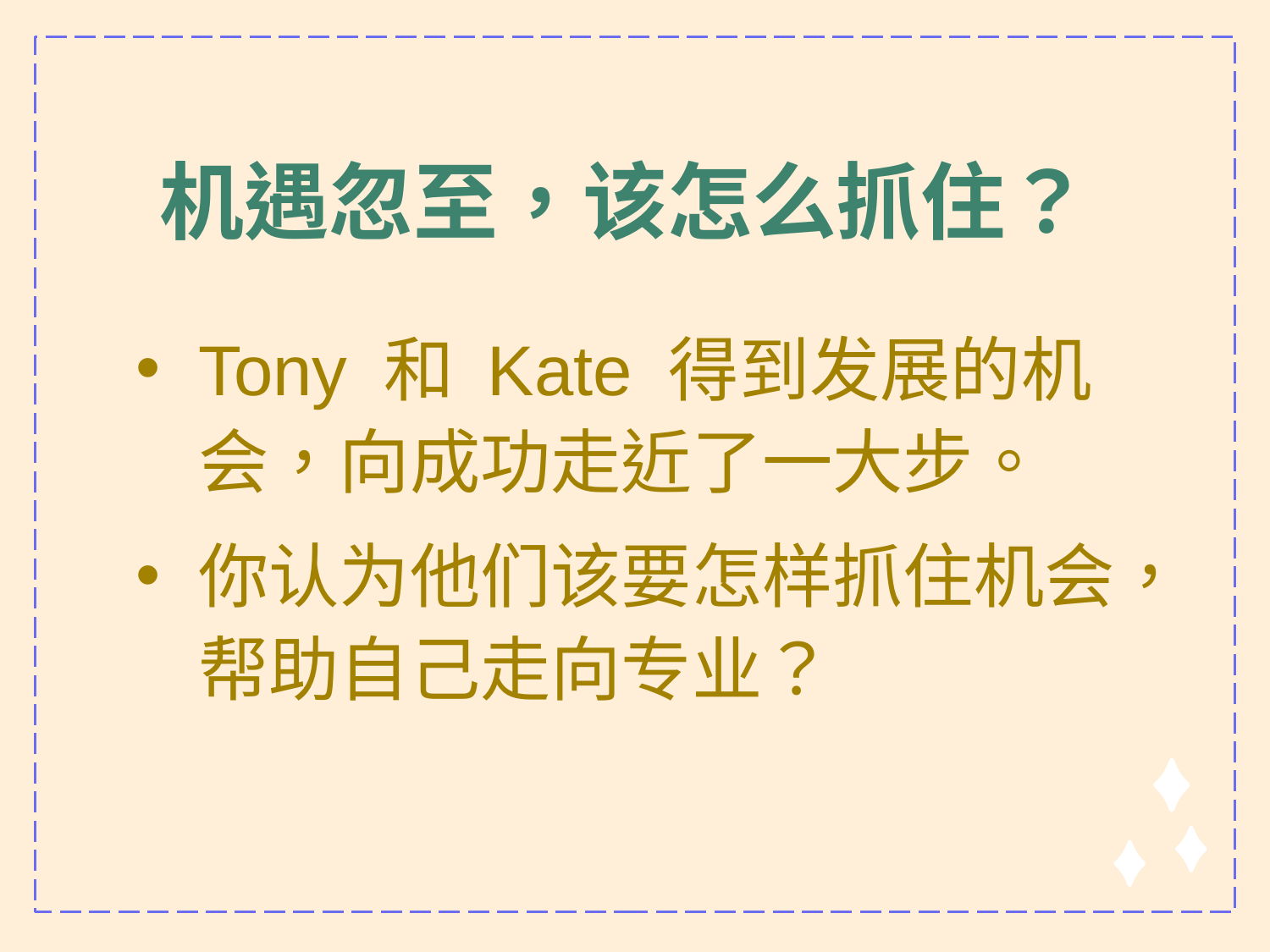

# 机遇忽至，该怎么抓住？
Tony 和 Kate 得到发展的机会，向成功走近了一大步。
你认为他们该要怎样抓住机会，帮助自己走向专业？